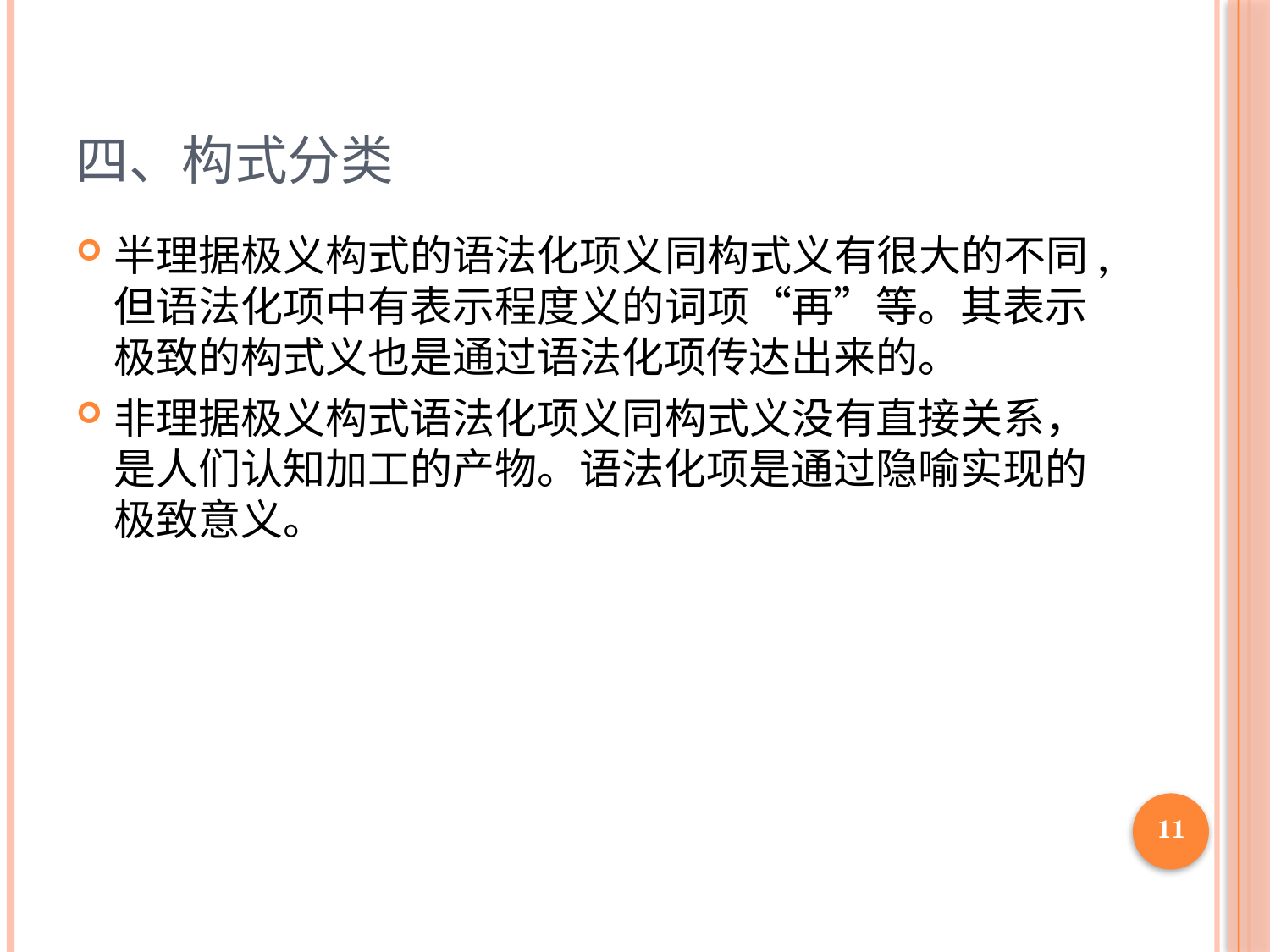

# 四、构式分类
半理据极义构式的语法化项义同构式义有很大的不同,但语法化项中有表示程度义的词项“再”等。其表示极致的构式义也是通过语法化项传达出来的。
非理据极义构式语法化项义同构式义没有直接关系，是人们认知加工的产物。语法化项是通过隐喻实现的极致意义。
11